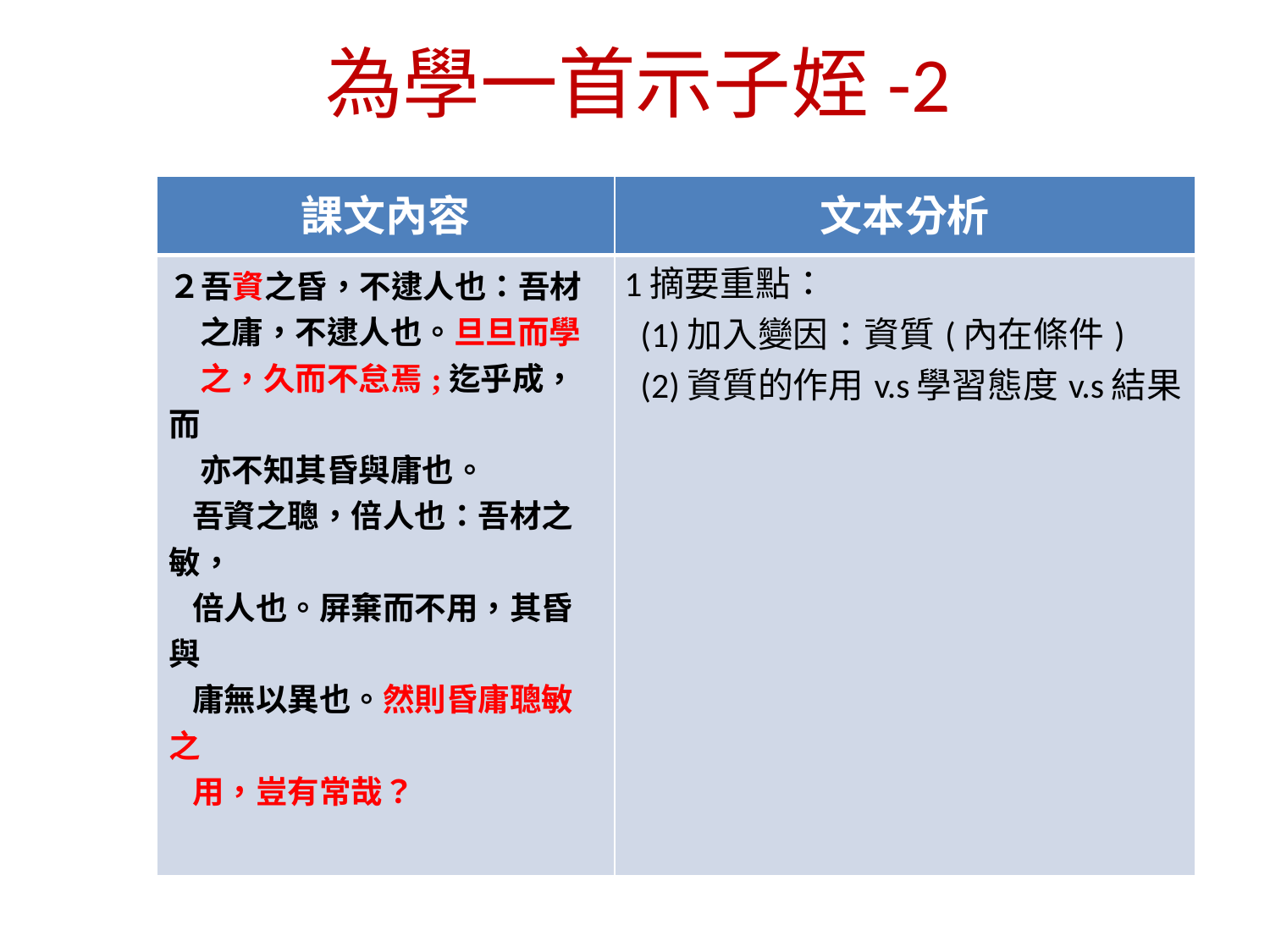

為學一首示子姪-2
| 課文內容 | 文本分析 |
| --- | --- |
| ２吾資之昏，不逮人也：吾材 之庸，不逮人也。旦旦而學 之，久而不怠焉;迄乎成，而 亦不知其昏與庸也。 吾資之聰，倍人也：吾材之敏， 倍人也。屏棄而不用，其昏與 庸無以異也。然則昏庸聰敏之 用，豈有常哉？ | 1摘要重點： (1)加入變因：資質(內在條件) (2)資質的作用v.s學習態度v.s結果 |